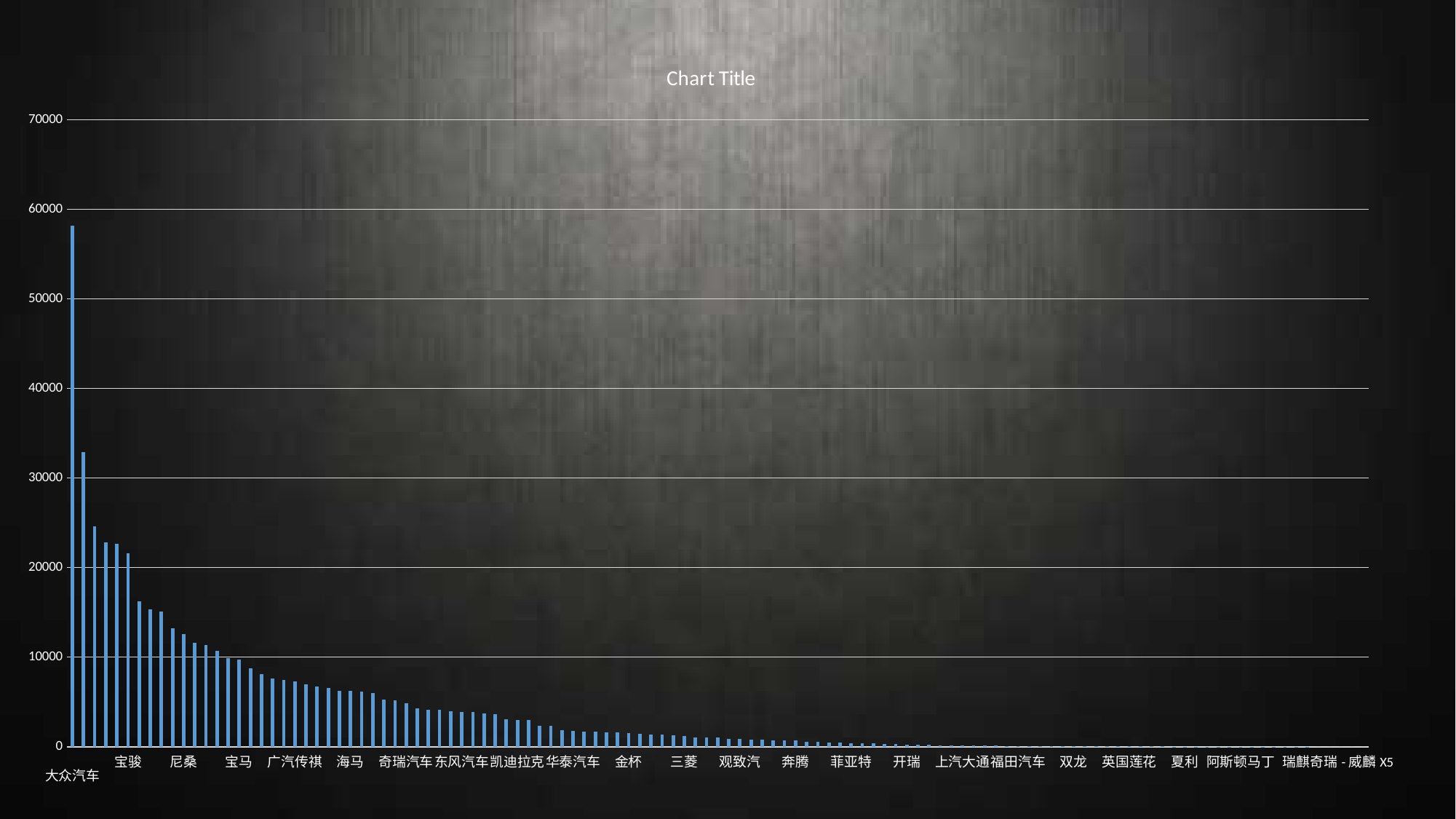

#

### Chart:

| Category |  |
|---|---|
|
大众汽车 | 58179.0 |
| 长安汽车 | 32859.0 |
| 长安福特 | 24624.0 |
| 别克 | 22839.0 |
| 现代 | 22649.0 |
| 宝骏 | 21584.0 |
| 哈佛 | 16272.0 |
| 北汽幻速 | 15347.0 |
| 本田 | 15087.0 |
| 起亚 | 13193.0 |
| 尼桑 | 12541.0 |
| 丰田 | 11626.0 |
| 雪佛兰汽车 | 11382.0 |
| 标志 | 10700.0 |
| 奥迪 | 9875.0 |
| 宝马 | 9731.0 |
| 东风 | 8761.0 |
| 吉利 | 8072.0 |
| 梅赛德斯-奔驰 | 7612.0 |
| 众泰 | 7451.0 |
| 广汽传祺 | 7330.0 |
| 比亚迪 | 7004.0 |
| 中华 | 6765.0 |
| 吉利全球鹰 | 6563.0 |
| 雪铁龙 | 6265.0 |
| 海马 | 6243.0 |
| 帝豪 | 6135.0 |
| 上汽斯柯达 | 6002.0 |
| 东南汽车 | 5257.0 |
| 江淮汽车 | 5167.0 |
| 奇瑞汽车 | 4844.0 |
| 长丰汽车 | 4255.0 |
| 力帆 | 4146.0 |
| 英伦汽车 | 4145.0 |
| 北京汽车 | 3948.0 |
| 东风汽车 | 3915.0 |
|
荣威 | 3850.0 |
| 陆风 | 3681.0 |
| 马自达 | 3618.0 |
| JEEP | 3096.0 |
| 凯迪拉克 | 2966.0 |
| 一汽 | 2954.0 |
| 名爵汽车 | 2360.0 |
| 沃尔沃 | 2305.0 |
| 长城 | 1866.0 |
| 华泰汽车 | 1737.0 |
| 启辰 | 1699.0 |
| 东风风神 | 1654.0 |
| 旗云汽车 | 1621.0 |
| 陆虎 | 1584.0 |
| 金杯 | 1517.0 |
| 威旺 | 1461.0 |
| 野马 | 1397.0 |
| 雷克萨斯 | 1395.0 |
| 铃木 | 1309.0 |
| 三菱 | 1172.0 |
| 江铃汽车 | 1033.0 |
| 潍柴英致 | 1015.0 |
|
雷诺 | 1011.0 |
| 汉腾汽车 | 900.0 |
| 观致汽 | 838.0 |
| 纳智捷 | 834.0 |
| 保时捷 | 765.0 |
| 昌河汽车 | 750.0 |
| 林肯 | 685.0 |
| 奔腾 | 677.0 |
| 英菲尼迪 | 557.0 |
| 斯巴鲁 | 517.0 |
| 斯威汽车 | 506.0 |
| DS | 471.0 |
| 菲亚特 | 411.0 |
| 福迪汽车 | 409.0 |
| MINI | 346.0 |
| 宝沃汽车 | 319.0 |
| 捷豹 | 315.0 |
| 开瑞 | 227.0 |
| 北汽 | 200.0 |
| 道奇 | 186.0 |
| SMART | 181.0 |
| 玛莎拉蒂 | 133.0 |
| 上汽大通 | 119.0 |
| 特斯拉 | 111.0 |
| 知豆汽车 | 106.0 |
| 讴歌 | 101.0 |
| 克莱斯勒 | 84.0 |
| 福田汽车 | 82.0 |
| 红旗 | 82.0 |
| 理念 | 81.0 |
| 五十铃 | 79.0 |
| 中兴汽车 | 69.0 |
| 双龙 | 56.0 |
| 比速汽车 | 50.0 |
| 福田起腾 | 42.0 |
| 飞碟汽车 | 35.0 |
| 黄海汽车 | 32.0 |
| 英国莲花 | 27.0 |
| 思铭 | 24.0 |
| 宾利 | 22.0 |
| 广汽吉奥 | 21.0 |
| 江铃新能源 | 15.0 |
| 夏利 | 14.0 |
| DAMA | 11.0 |
| 劳斯莱斯 | 11.0 |
| 江南汽车 | 8.0 |
| 华颂汽车 | 6.0 |
| 阿斯顿马丁 | 4.0 |
| 迈凯伦 | 2.0 |
| 一汽欧朗 | 2.0 |
| 法拉利 | 1.0 |
| 哈飞 | 1.0 |
| 瑞麒 | 1.0 |
| 双环汽车 | 1.0 |
| 卡威汽车 | 0.0 |
| KTM | 0.0 |
|
兰博基尼 | 0.0 |
| 奇瑞-威麟X5 | 0.0 |
| 新凯汽车 | 0.0 |